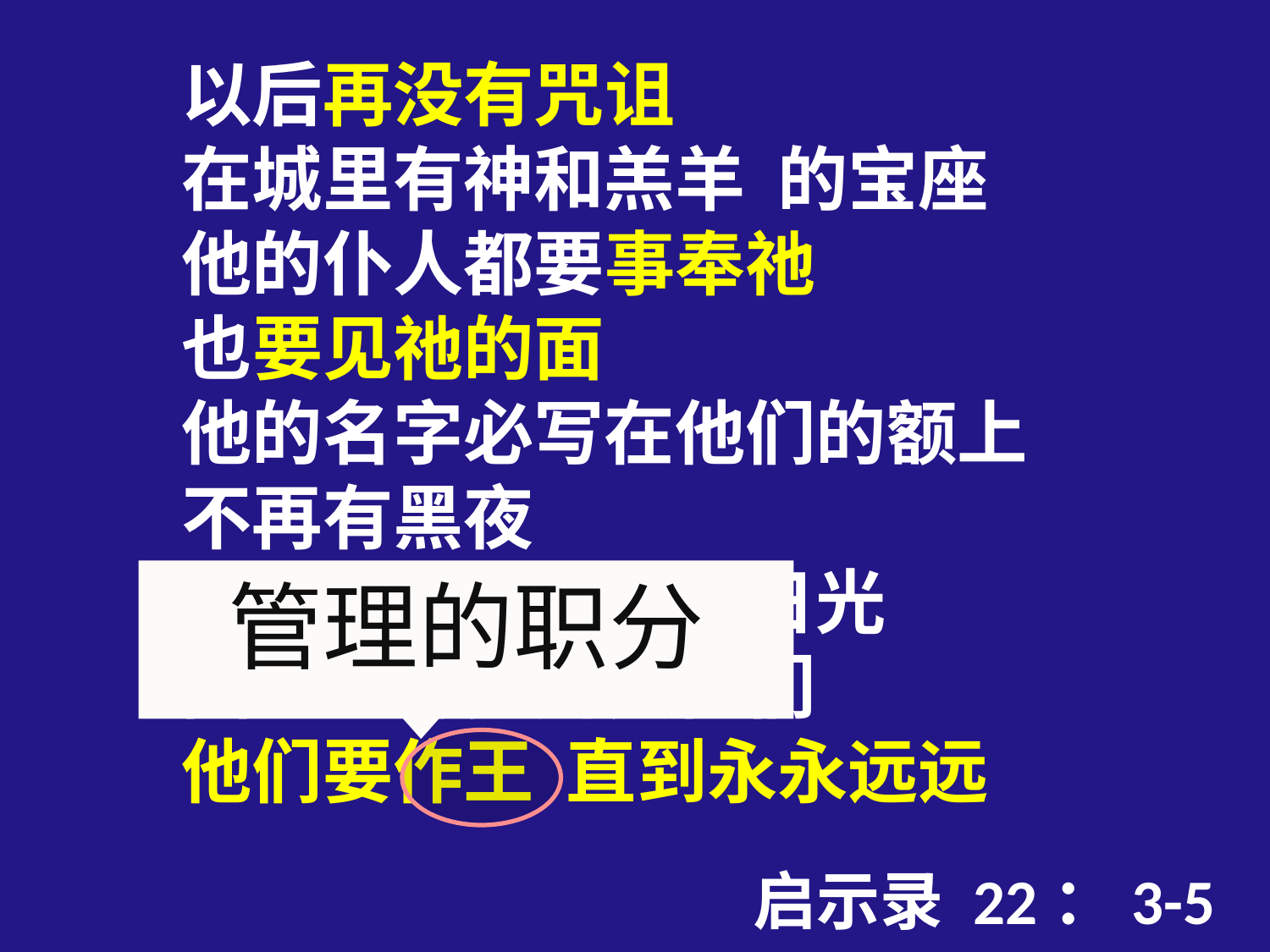

以后再没有咒诅
在城里有神和羔羊  的宝座
他的仆人都要事奉祂
也要见祂的面
他的名字必写在他们的额上
不再有黑夜
他们也不用灯光、日光
因为主神要光照他们
他们要作王  直到永永远远

管理的职分

启示录 22：3-5